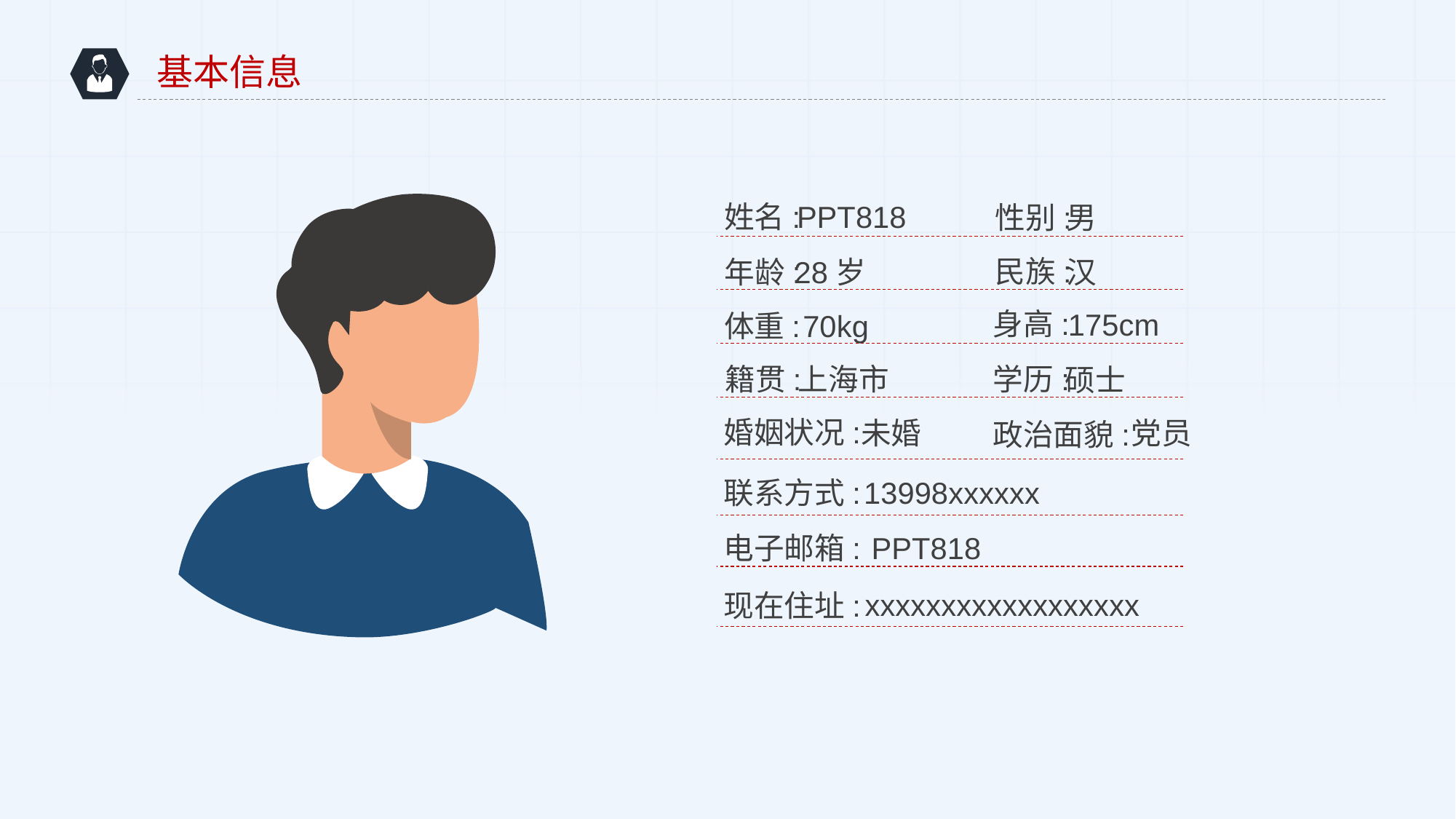

基本信息

姓名:
PPT818
性别:
男
民族:
汉
年龄:
28岁
身高:
175cm
体重:
70kg
学历:
籍贯:
上海市
硕士
婚姻状况:
党员
未婚
政治面貌:
13998xxxxxx
联系方式:
 PPT818
电子邮箱:
xxxxxxxxxxxxxxxxxx
现在住址: